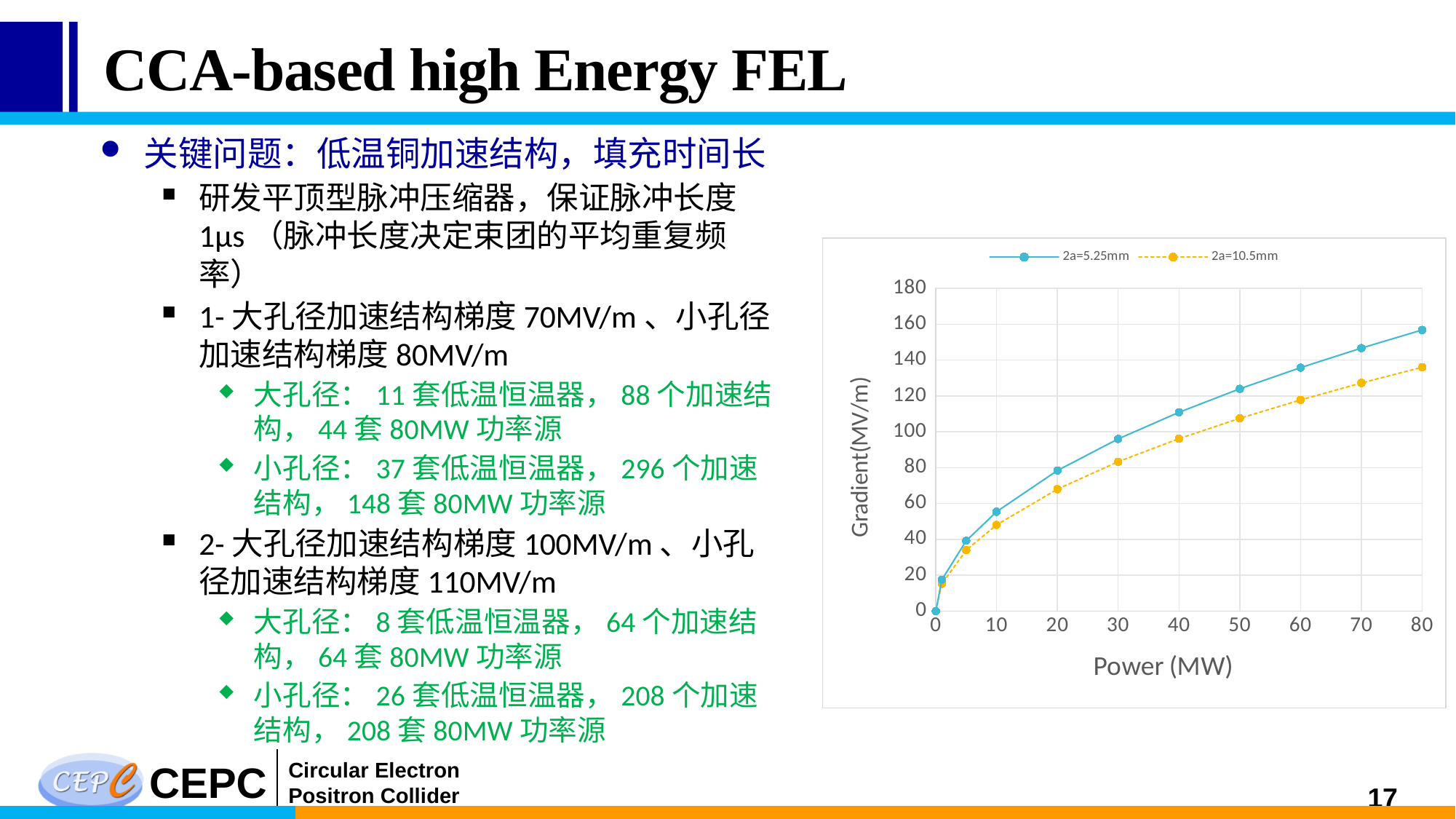

# CCA-based high Energy FEL
关键问题：低温铜加速结构，填充时间长
研发平顶型脉冲压缩器，保证脉冲长度1μs（脉冲长度决定束团的平均重复频率）
1-大孔径加速结构梯度70MV/m、小孔径加速结构梯度80MV/m
大孔径：11套低温恒温器，88个加速结构，44套80MW功率源
小孔径：37套低温恒温器，296个加速结构，148套80MW功率源
2-大孔径加速结构梯度100MV/m、小孔径加速结构梯度110MV/m
大孔径：8套低温恒温器，64个加速结构，64套80MW功率源
小孔径：26套低温恒温器，208个加速结构，208套80MW功率源

### Chart

| Category | 2a=5.25mm | 2a=10.5mm |
|---|---|---|